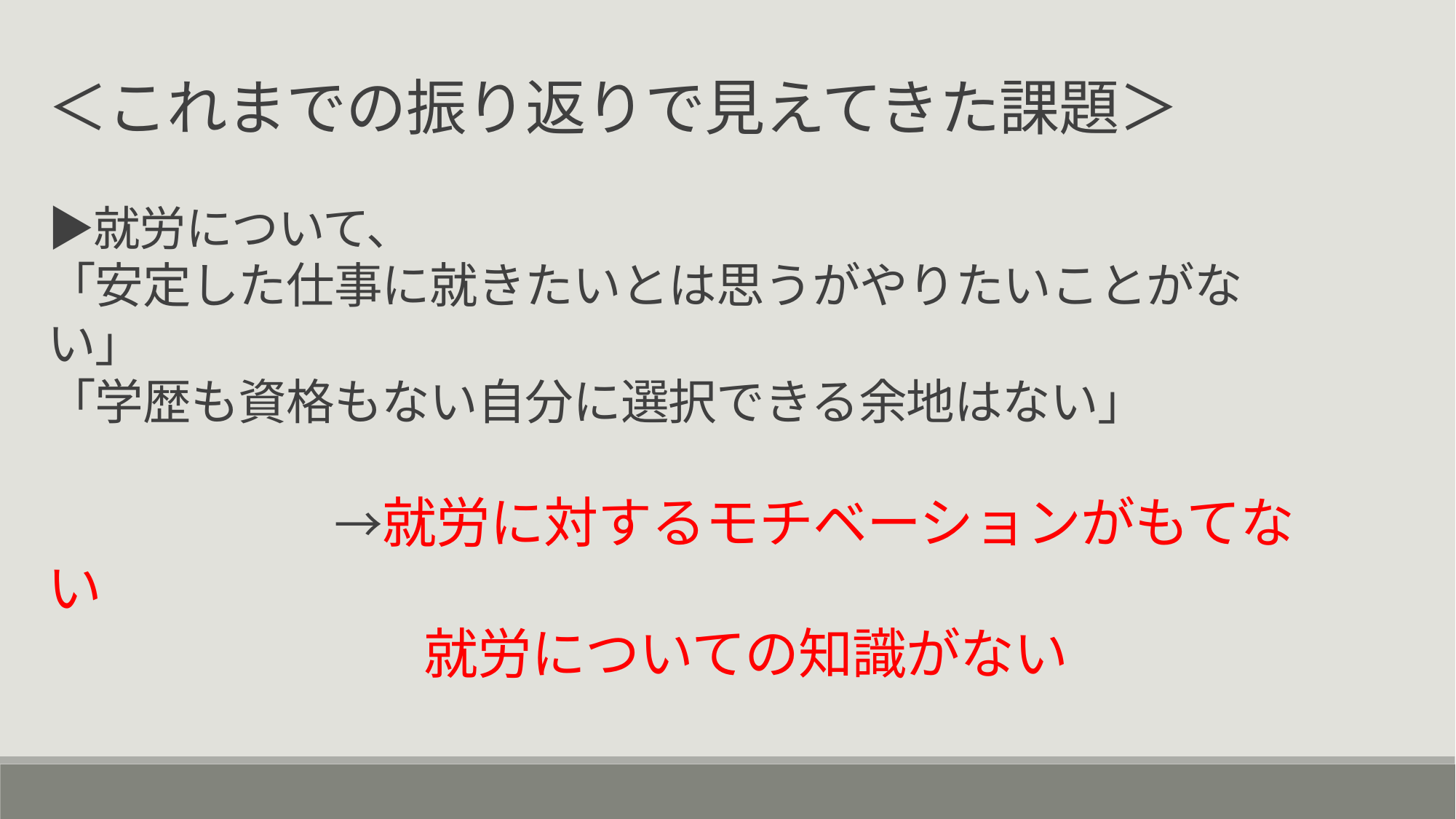

＜これまでの振り返りで見えてきた課題＞
▶就労について、
「安定した仕事に就きたいとは思うがやりたいことがない」
「学歴も資格もない自分に選択できる余地はない」
　　　　　　→就労に対するモチベーションがもてない
　　　　　　　就労についての知識がない